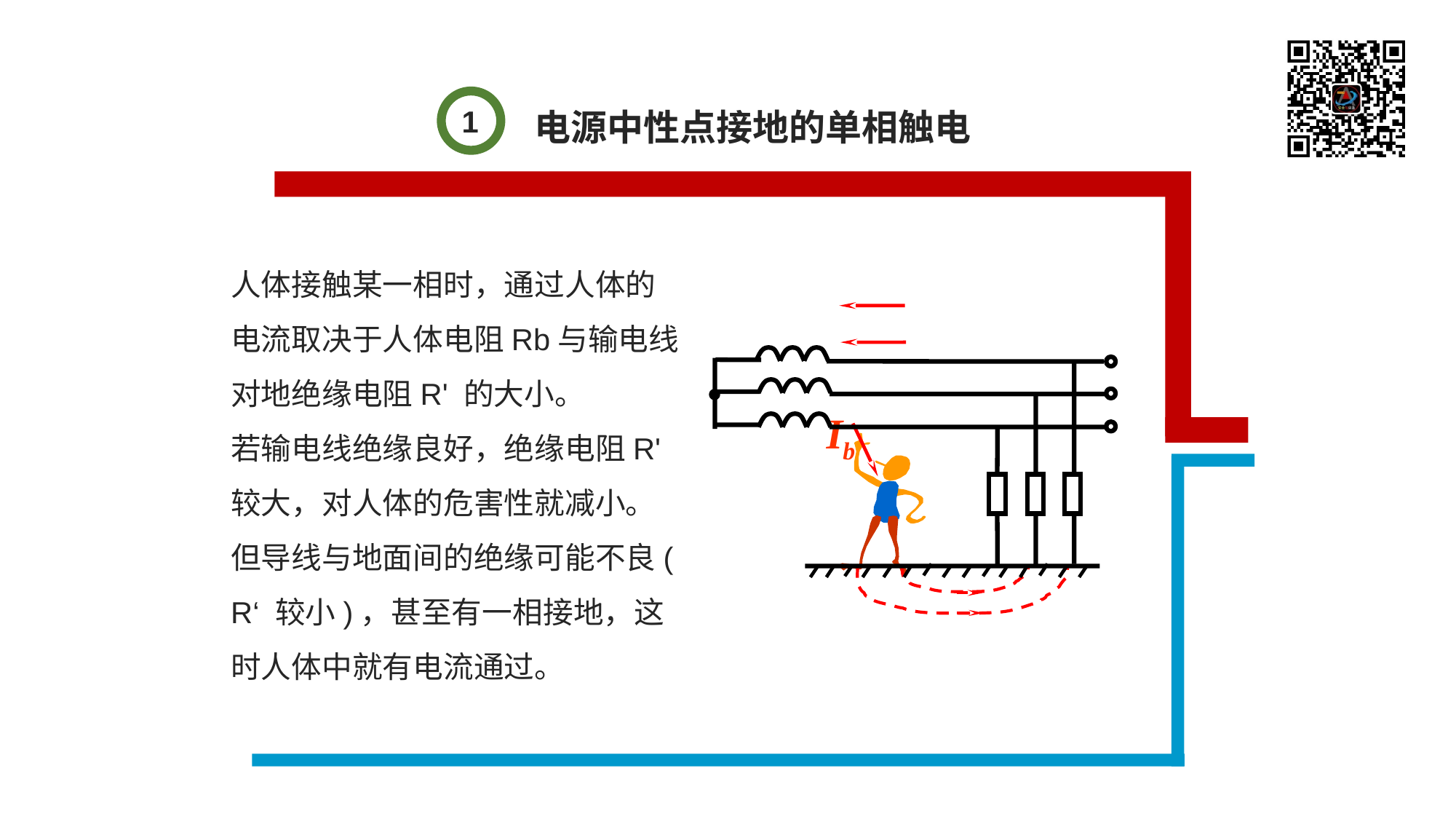

电源中性点接地的单相触电

1

人体接触某一相时，通过人体的电流取决于人体电阻Rb与输电线对地绝缘电阻R' 的大小。
若输电线绝缘良好，绝缘电阻R' 较大，对人体的危害性就减小。但导线与地面间的绝缘可能不良( R‘ 较小)，甚至有一相接地，这时人体中就有电流通过。

Ib